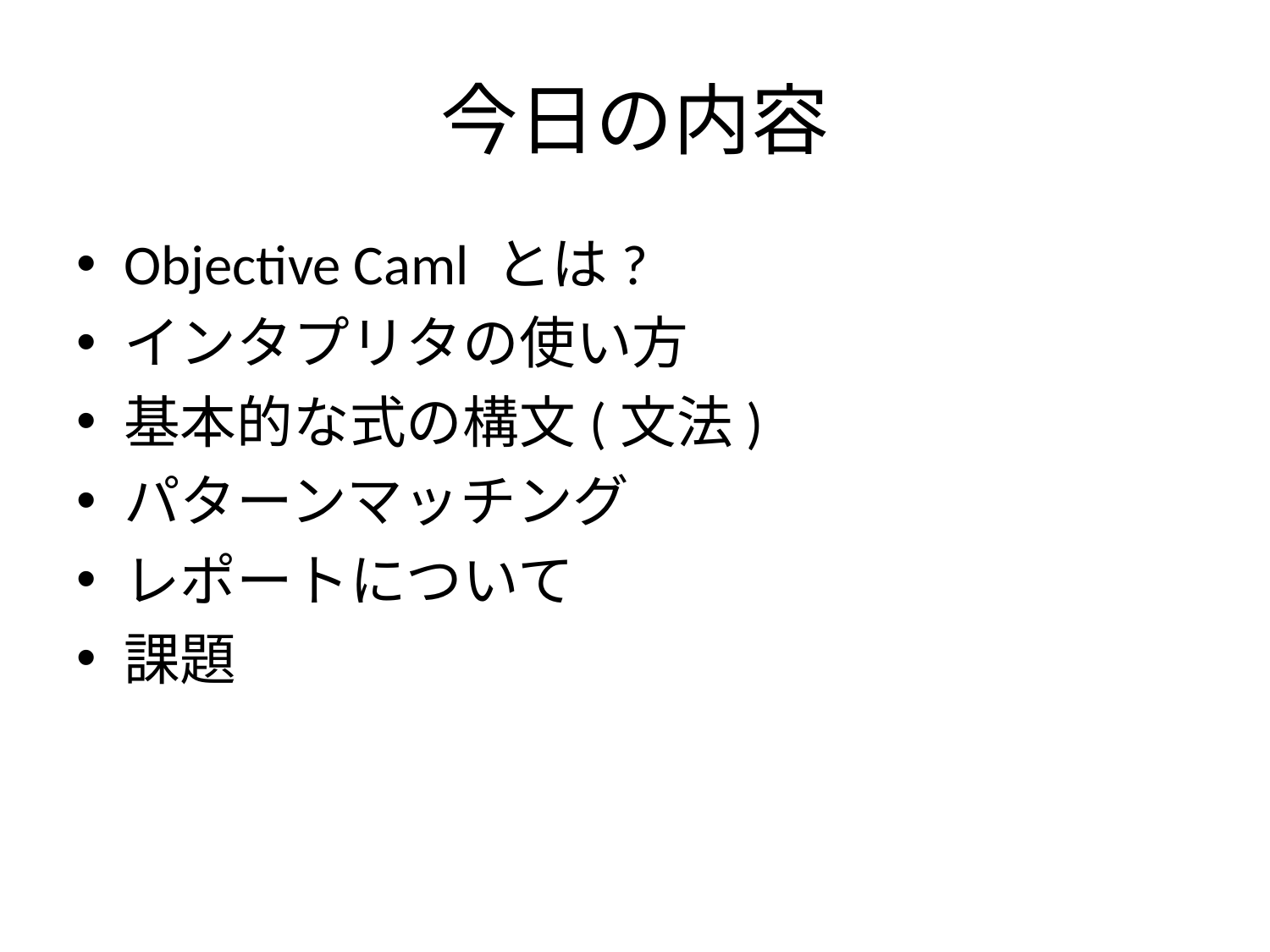

# 今日の内容
Objective Caml とは?
インタプリタの使い方
基本的な式の構文(文法)
パターンマッチング
レポートについて
課題